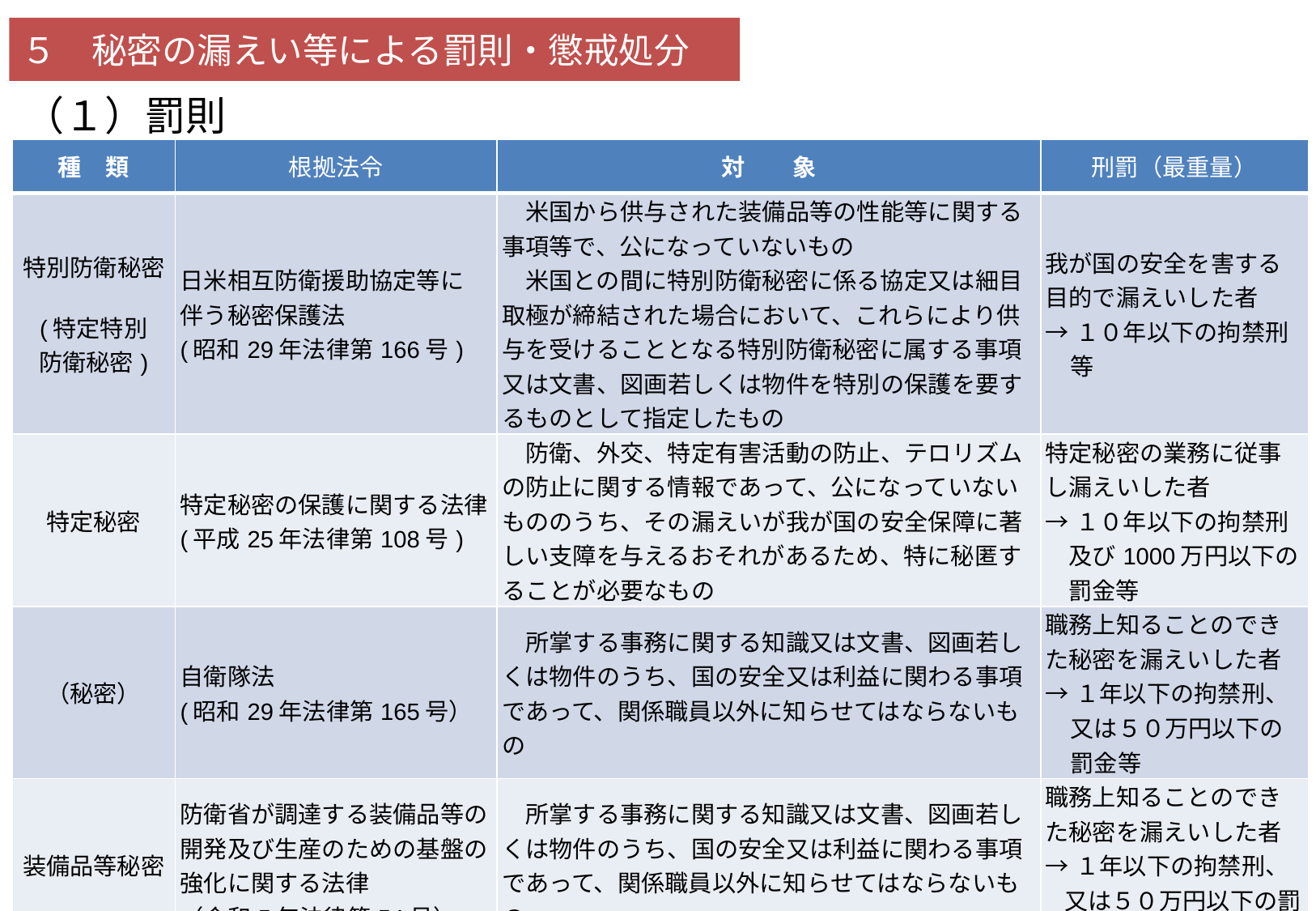

５　秘密の漏えい等による罰則・懲戒処分
（１）罰則
| 種　類 | 根拠法令 | 対　　象 | 刑罰（最重量） |
| --- | --- | --- | --- |
| 特別防衛秘密 (特定特別 防衛秘密) | 日米相互防衛援助協定等に 伴う秘密保護法 (昭和29年法律第166号) | 米国から供与された装備品等の性能等に関する事項等で、公になっていないもの 　米国との間に特別防衛秘密に係る協定又は細目取極が締結された場合において、これらにより供与を受けることとなる特別防衛秘密に属する事項又は文書、図画若しくは物件を特別の保護を要するものとして指定したもの | 我が国の安全を害する目的で漏えいした者 →１０年以下の拘禁刑等 |
| 特定秘密 | 特定秘密の保護に関する法律 (平成25年法律第108号) | 防衛、外交、特定有害活動の防止、テロリズムの防止に関する情報であって、公になっていないもののうち、その漏えいが我が国の安全保障に著しい支障を与えるおそれがあるため、特に秘匿することが必要なもの | 特定秘密の業務に従事し漏えいした者 →１０年以下の拘禁刑及び1000万円以下の罰金等 |
| （秘密） | 自衛隊法 (昭和29年法律第165号） | 所掌する事務に関する知識又は文書、図画若しくは物件のうち、国の安全又は利益に関わる事項であって、関係職員以外に知らせてはならないもの | 職務上知ることのできた秘密を漏えいした者 →１年以下の拘禁刑、又は５０万円以下の罰金等 |
| 装備品等秘密 | 防衛省が調達する装備品等の開発及び生産のための基盤の強化に関する法律 （令和5年法律第54号） | 所掌する事務に関する知識又は文書、図画若しくは物件のうち、国の安全又は利益に関わる事項であって、関係職員以外に知らせてはならないもの | 職務上知ることのできた秘密を漏えいした者 →１年以下の拘禁刑、又は５０万円以下の罰金 |
| 27 | 秘密の漏えい等に係る罰則、懲戒処分、違約金条項等が記載されているか。 |
| --- | --- |
16